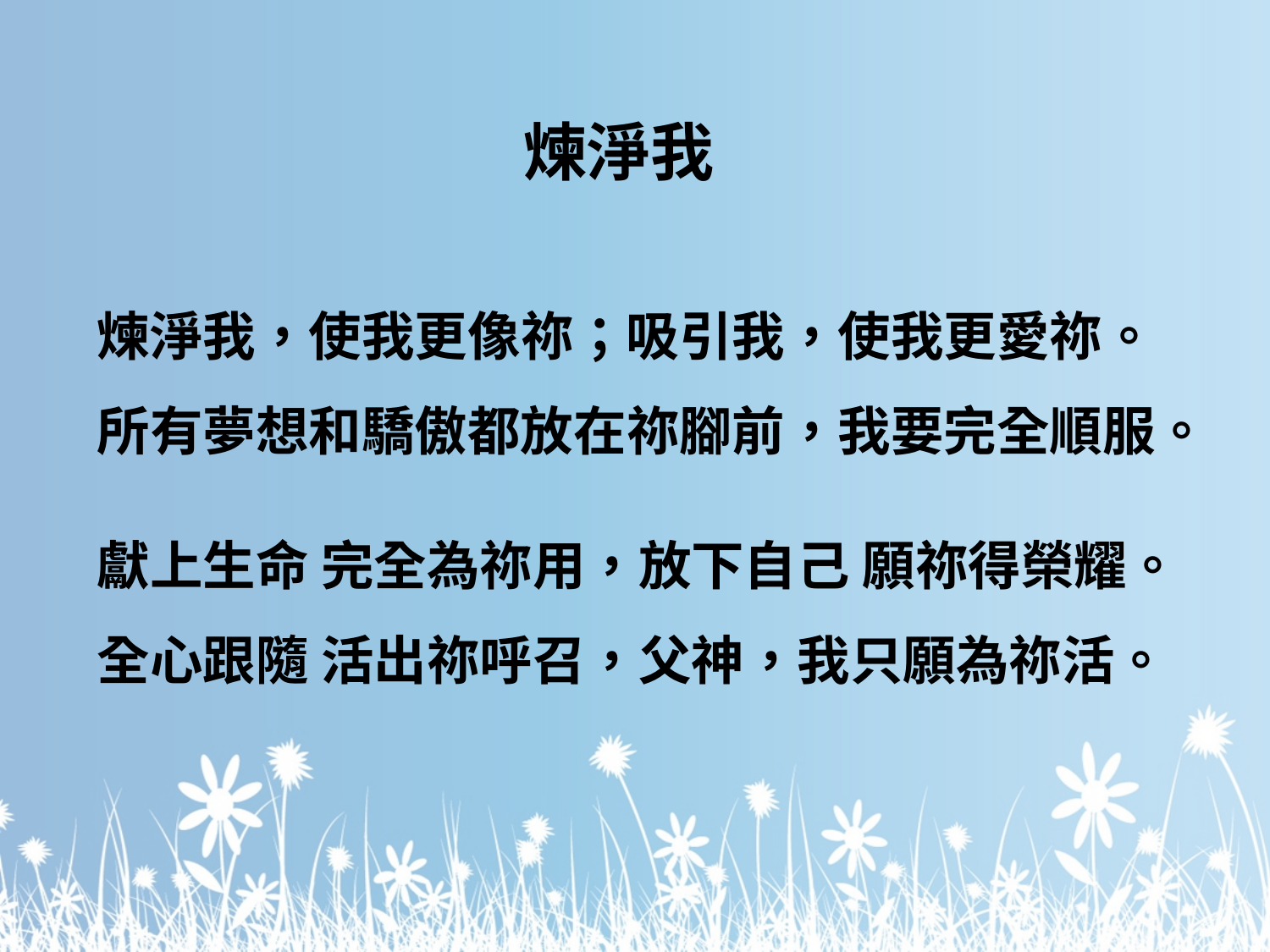

煉淨我
煉淨我，使我更像祢；吸引我，使我更愛祢。
所有夢想和驕傲都放在祢腳前，我要完全順服。
獻上生命 完全為祢用，放下自己 願祢得榮耀。
全心跟隨 活出祢呼召，父神，我只願為祢活。